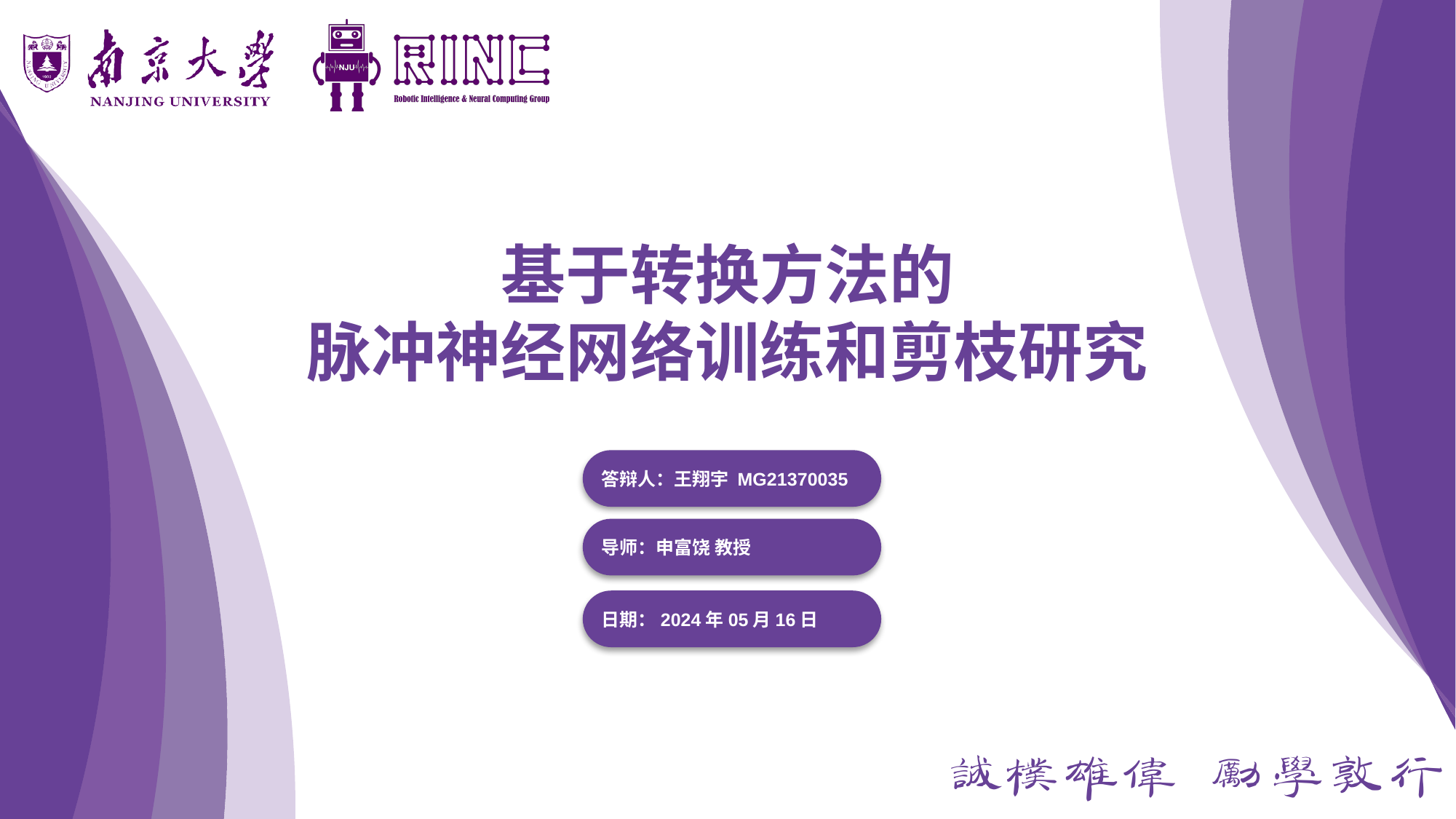

基于转换方法的
脉冲神经网络训练和剪枝研究
答辩人：王翔宇 MG21370035
导师：申富饶 教授
日期：2024年05月16日